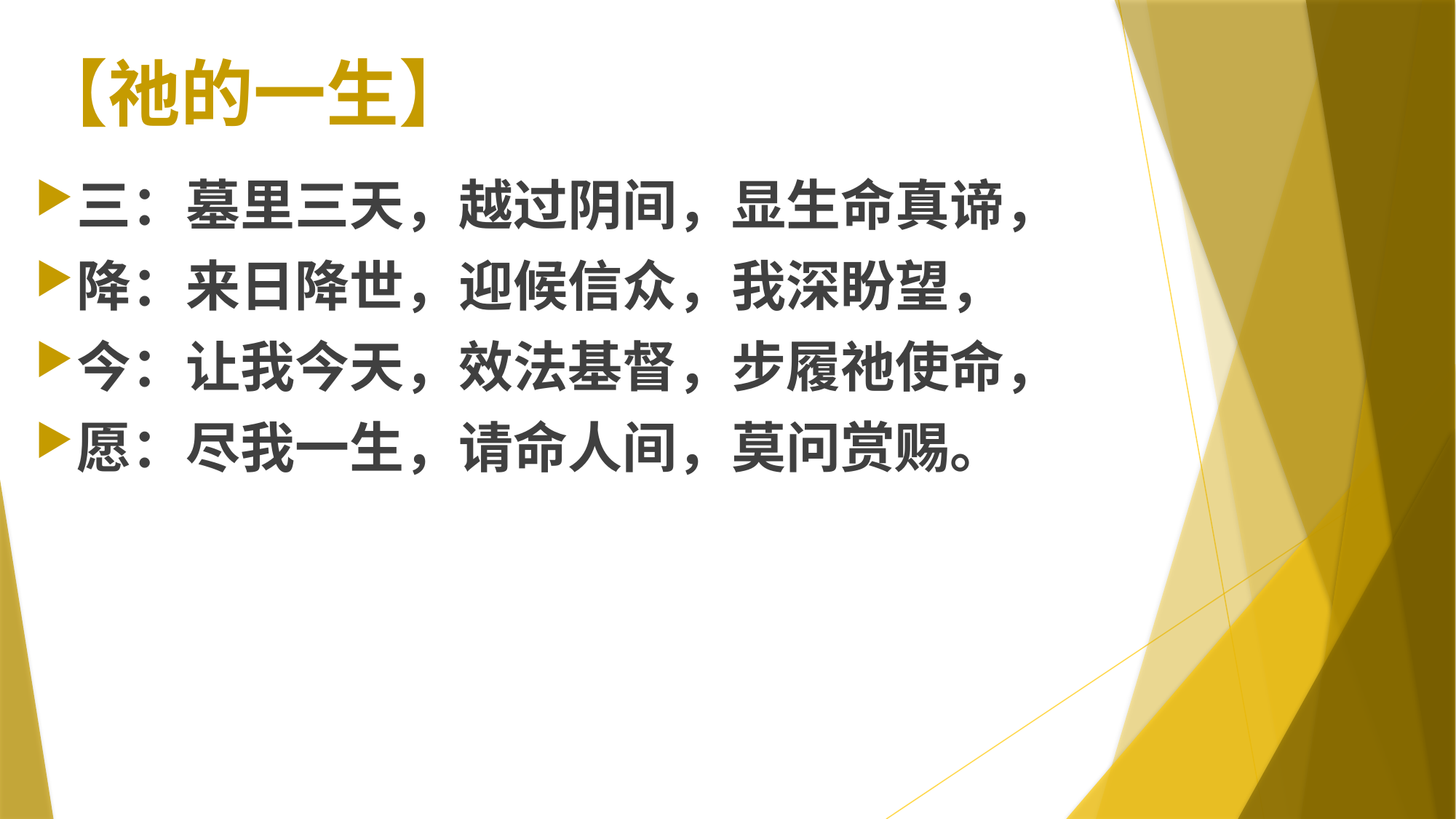

# 【祂的一生】
三：墓里三天，越过阴间，显生命真谛，
降：来日降世，迎候信众，我深盼望，
今：让我今天，效法基督，步履祂使命，
愿：尽我一生，请命人间，莫问赏赐。